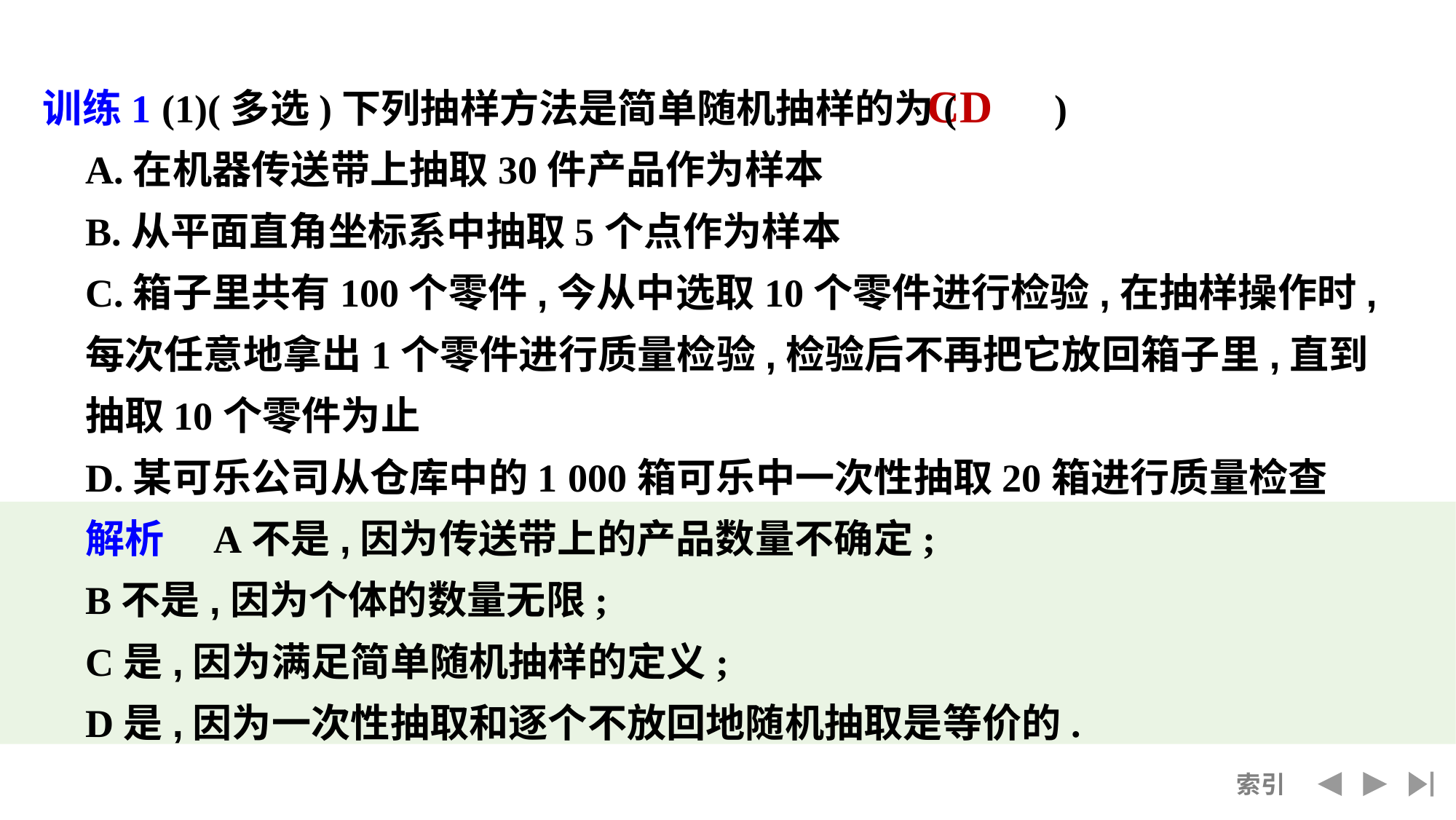

训练1 (1)(多选)下列抽样方法是简单随机抽样的为(　　)
	A.在机器传送带上抽取30件产品作为样本
	B.从平面直角坐标系中抽取5个点作为样本
	C.箱子里共有100个零件,今从中选取10个零件进行检验,在抽样操作时,每次任意地拿出1个零件进行质量检验,检验后不再把它放回箱子里,直到抽取10个零件为止
	D.某可乐公司从仓库中的1 000箱可乐中一次性抽取20箱进行质量检查
	解析　A不是,因为传送带上的产品数量不确定;
	B不是,因为个体的数量无限;
	C是,因为满足简单随机抽样的定义;
	D是,因为一次性抽取和逐个不放回地随机抽取是等价的.
CD